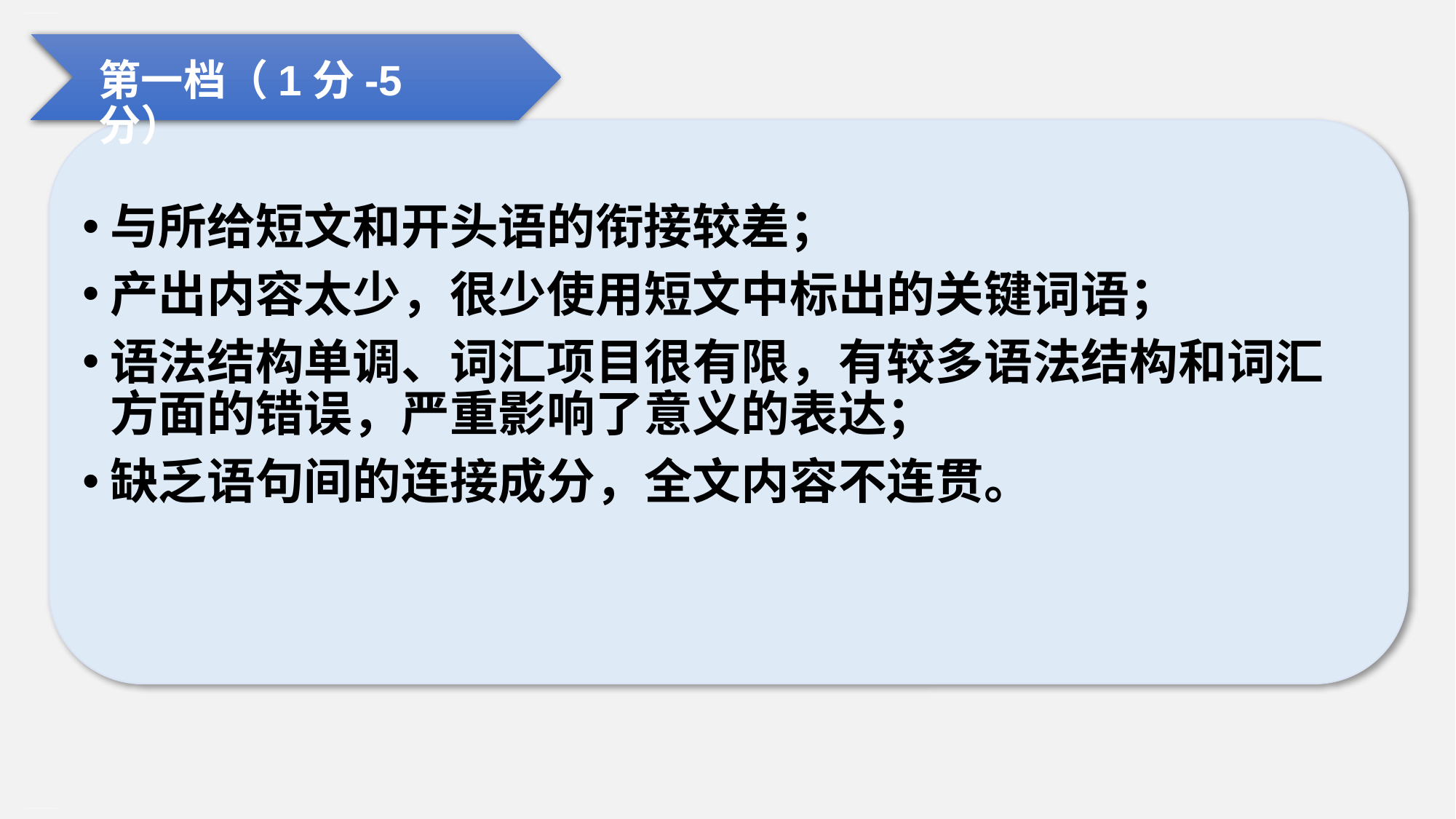

高考新题型“读后续写”英文教学公开课(共42张PPT)

第一档（1分-5分）

与所给短文和开头语的衔接较差；
产出内容太少，很少使用短文中标出的关键词语；
语法结构单调、词汇项目很有限，有较多语法结构和词汇方面的错误，严重影响了意义的表达；
缺乏语句间的连接成分，全文内容不连贯。

高考新题型“读后续写”英文教学公开课(共42张PPT)